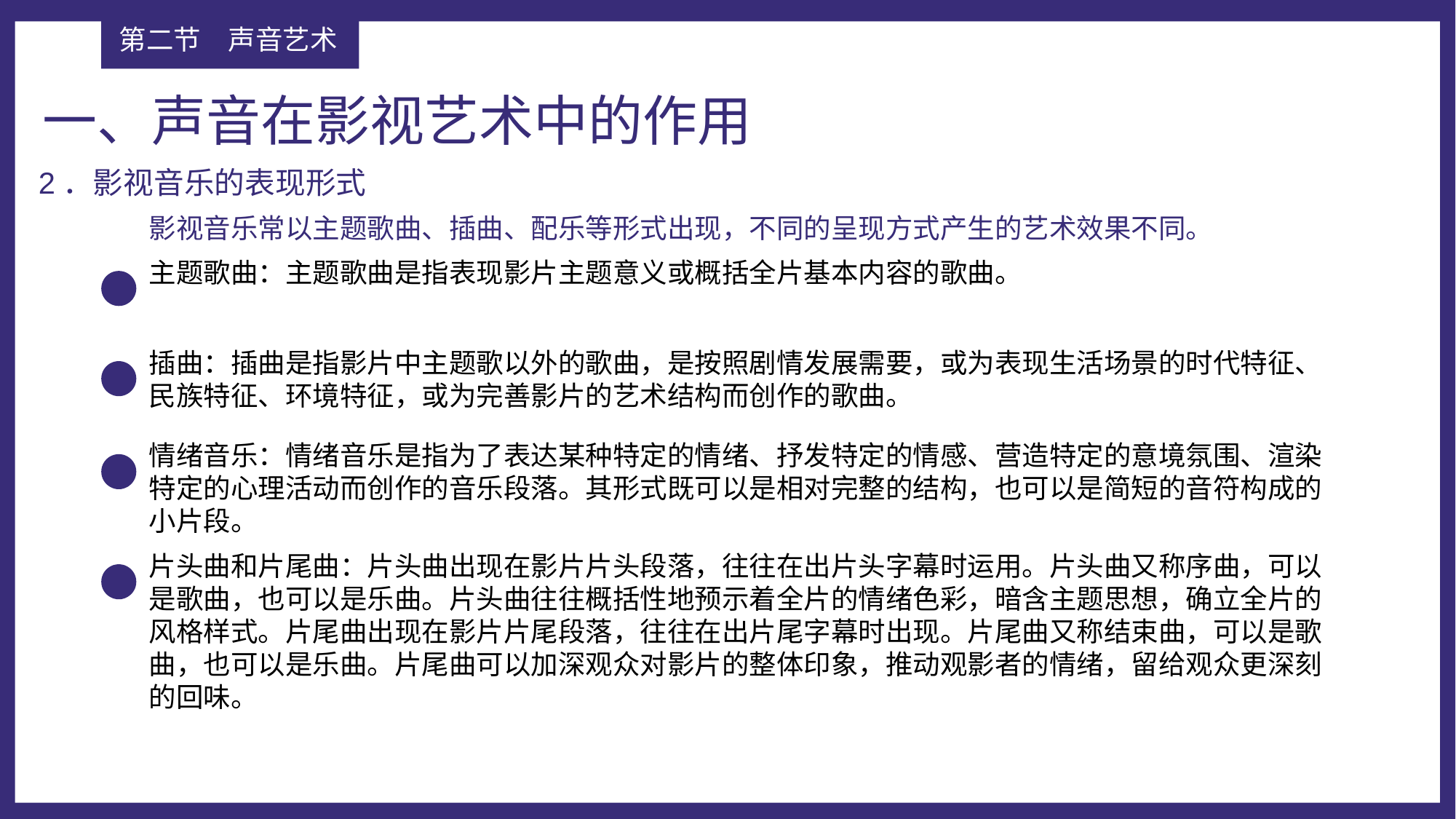

第二节	声音艺术
一、声音在影视艺术中的作用
2．影视音乐的表现形式
影视音乐常以主题歌曲、插曲、配乐等形式出现，不同的呈现方式产生的艺术效果不同。
主题歌曲：主题歌曲是指表现影片主题意义或概括全片基本内容的歌曲。

插曲：插曲是指影片中主题歌以外的歌曲，是按照剧情发展需要，或为表现生活场景的时代特征、民族特征、环境特征，或为完善影片的艺术结构而创作的歌曲。

情绪音乐：情绪音乐是指为了表达某种特定的情绪、抒发特定的情感、营造特定的意境氛围、渲染特定的心理活动而创作的音乐段落。其形式既可以是相对完整的结构，也可以是简短的音符构成的小片段。

片头曲和片尾曲：片头曲出现在影片片头段落，往往在出片头字幕时运用。片头曲又称序曲，可以是歌曲，也可以是乐曲。片头曲往往概括性地预示着全片的情绪色彩，暗含主题思想，确立全片的风格样式。片尾曲出现在影片片尾段落，往往在出片尾字幕时出现。片尾曲又称结束曲，可以是歌曲，也可以是乐曲。片尾曲可以加深观众对影片的整体印象，推动观影者的情绪，留给观众更深刻的回味。